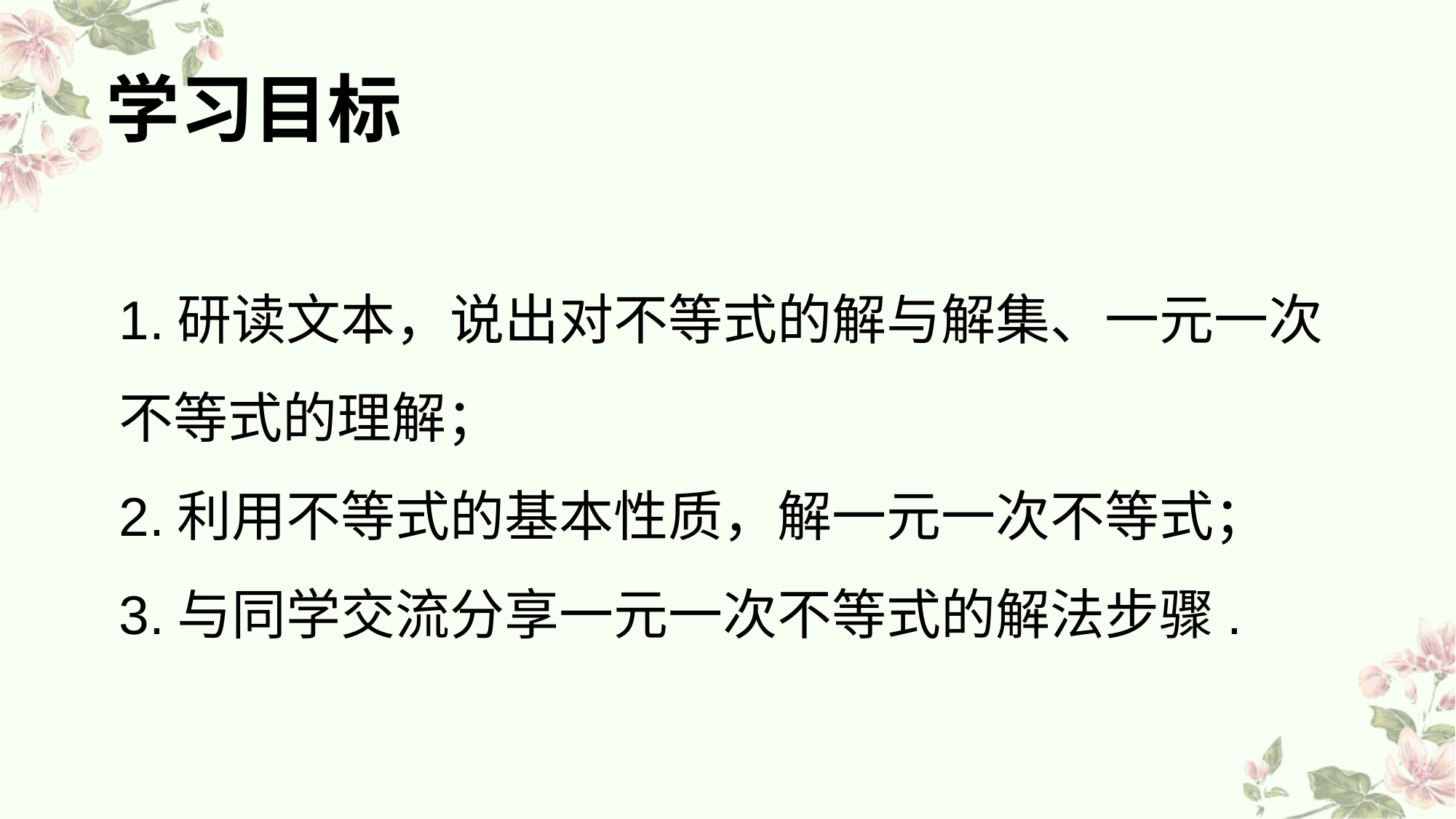

# 学习目标
1.研读文本，说出对不等式的解与解集、一元一次不等式的理解；
2.利用不等式的基本性质，解一元一次不等式；
3.与同学交流分享一元一次不等式的解法步骤.